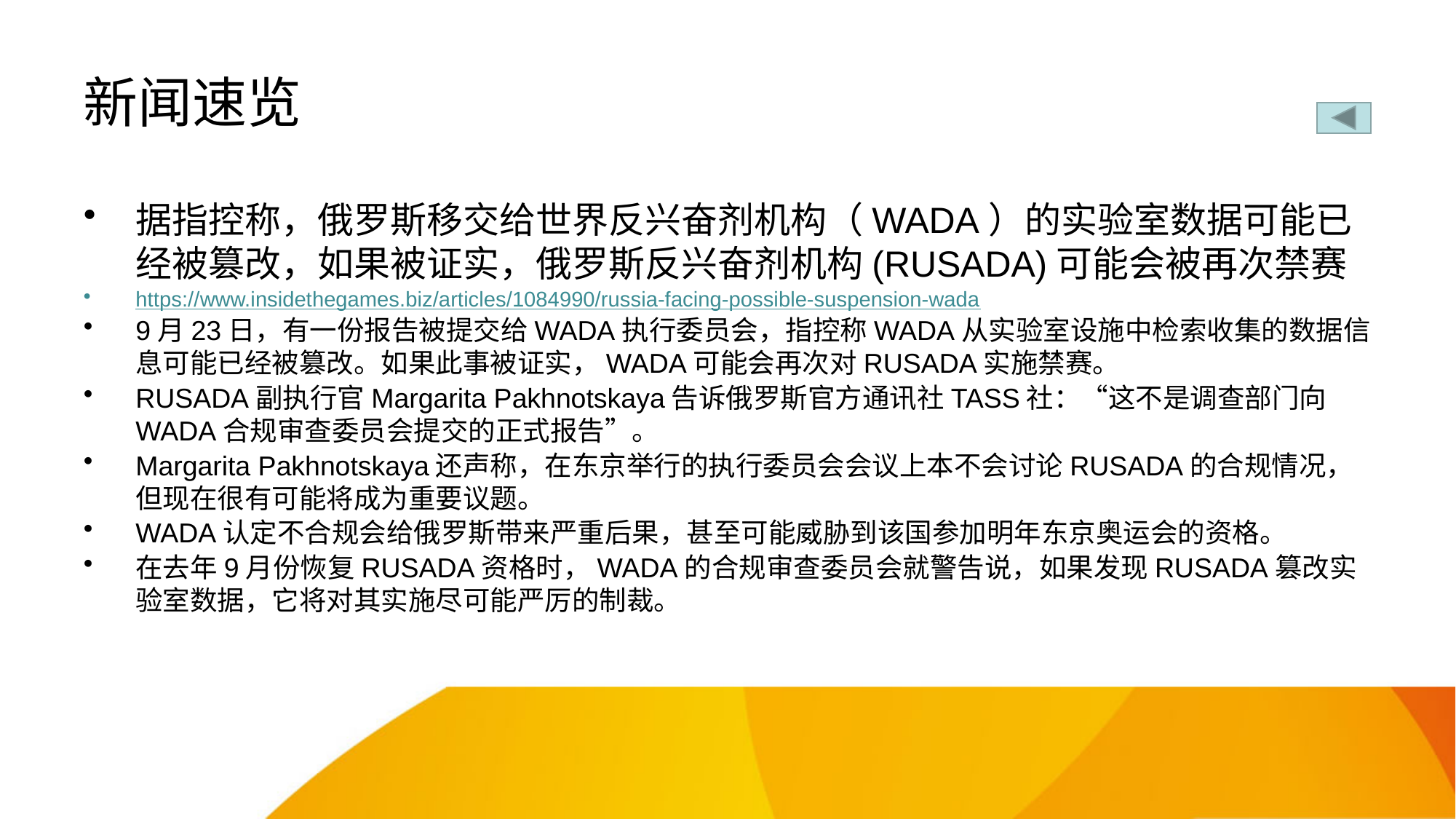

# 新闻速览

据指控称，俄罗斯移交给世界反兴奋剂机构（WADA）的实验室数据可能已经被篡改，如果被证实，俄罗斯反兴奋剂机构(RUSADA)可能会被再次禁赛
https://www.insidethegames.biz/articles/1084990/russia-facing-possible-suspension-wada
9月23日，有一份报告被提交给WADA执行委员会，指控称WADA从实验室设施中检索收集的数据信息可能已经被篡改。如果此事被证实，WADA可能会再次对RUSADA实施禁赛。
RUSADA副执行官Margarita Pakhnotskaya告诉俄罗斯官方通讯社TASS社：“这不是调查部门向WADA合规审查委员会提交的正式报告”。
Margarita Pakhnotskaya还声称，在东京举行的执行委员会会议上本不会讨论RUSADA的合规情况，但现在很有可能将成为重要议题。
WADA认定不合规会给俄罗斯带来严重后果，甚至可能威胁到该国参加明年东京奥运会的资格。
在去年9月份恢复RUSADA资格时，WADA的合规审查委员会就警告说，如果发现RUSADA篡改实验室数据，它将对其实施尽可能严厉的制裁。